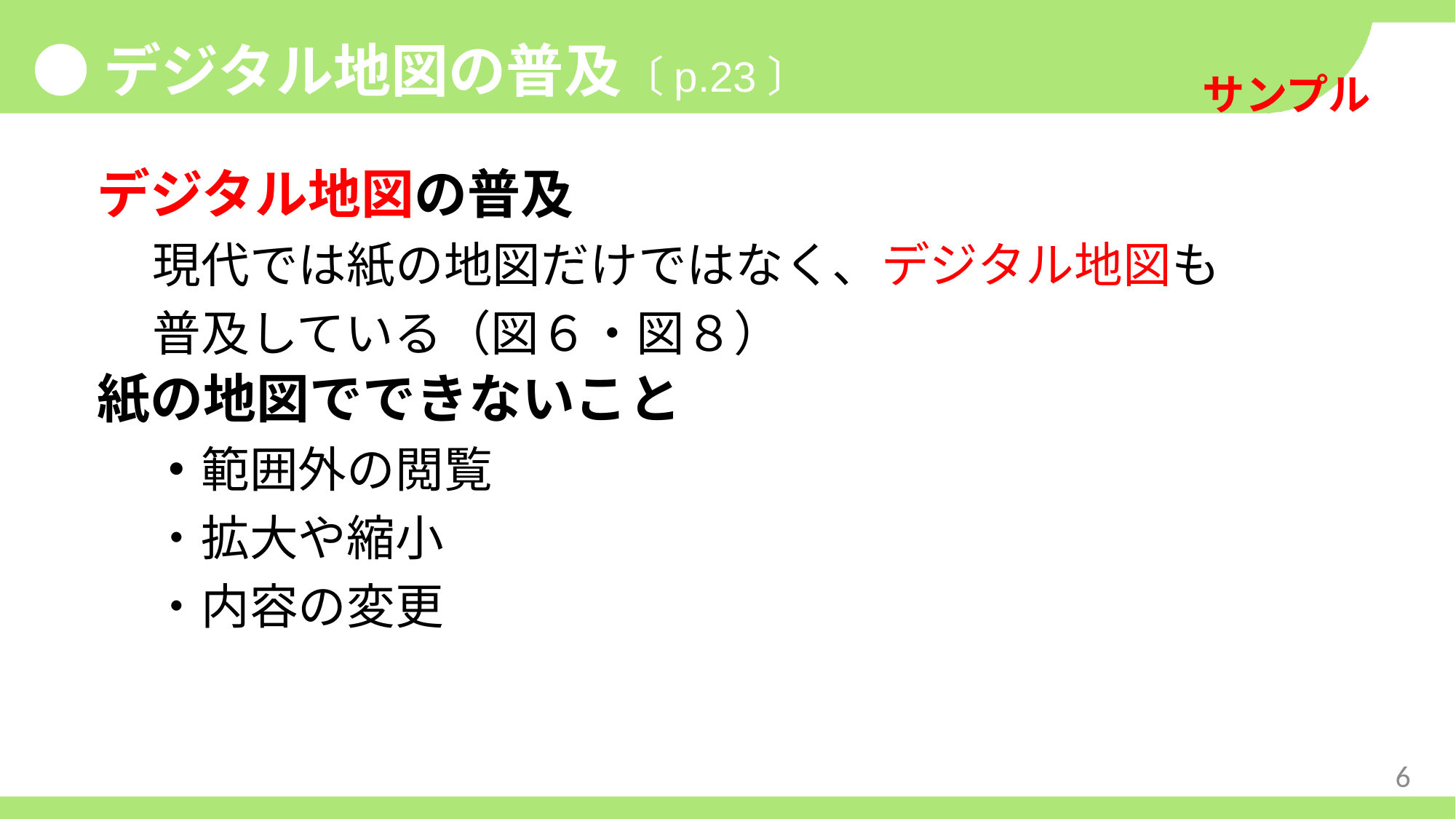

●デジタル地図の普及〔p.23〕
デジタル地図の普及
現代では紙の地図だけではなく、デジタル地図も
普及している（図６・図８）
紙の地図でできないこと
・範囲外の閲覧
・拡大や縮小
・内容の変更